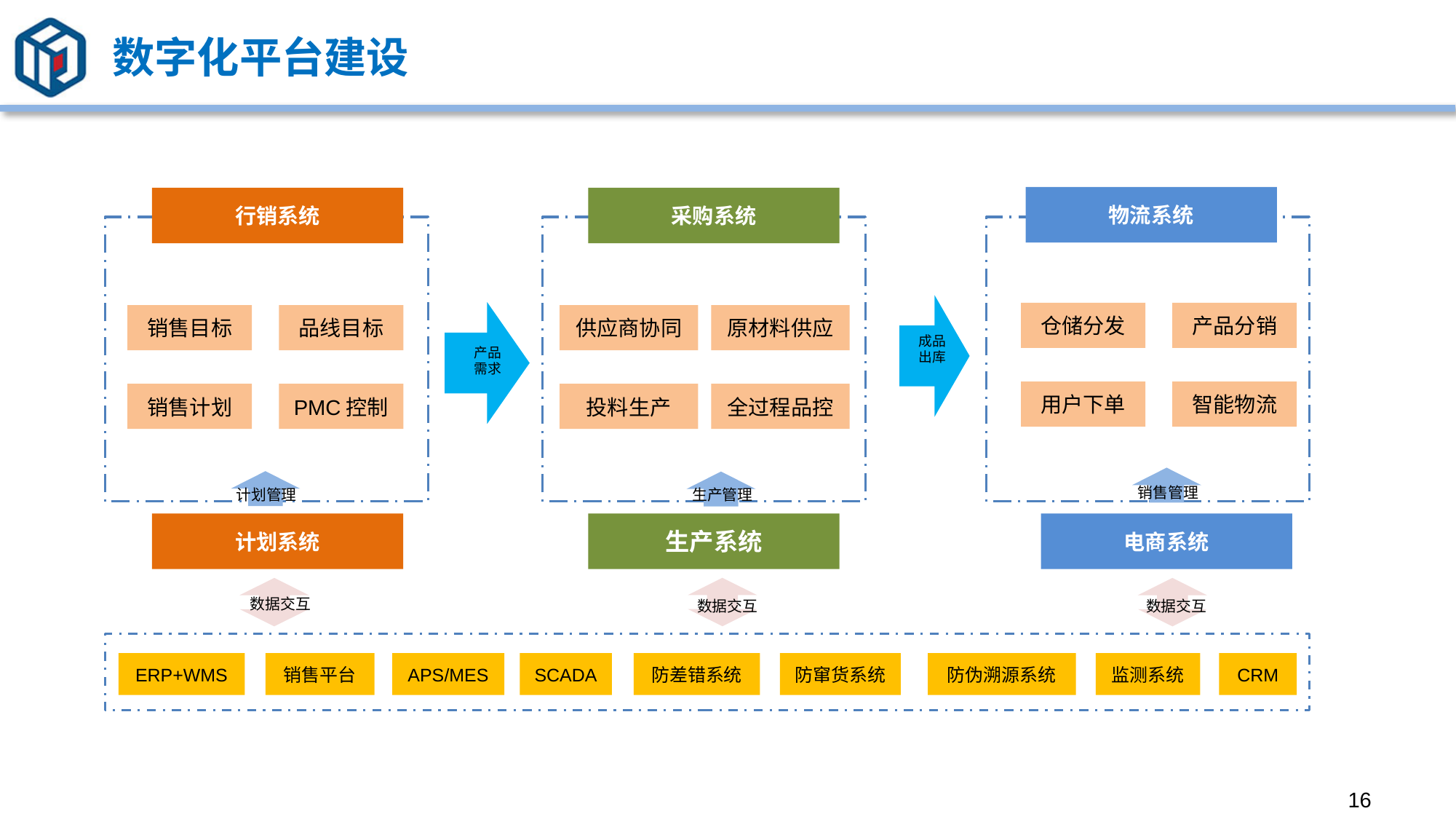

# 数字化平台建设
物流系统
行销系统
采购系统

仓储分发
产品分销
销售目标
品线目标
供应商协同
原材料供应
成品
出库
产品
需求
用户下单
智能物流
销售计划
PMC控制
投料生产
全过程品控

销售管理
计划管理
生产管理
计划系统
生产系统
电商系统

数据交互
数据交互
数据交互

ERP+WMS
销售平台
APS/MES
SCADA
防差错系统
防窜货系统
防伪溯源系统
监测系统
CRM
16